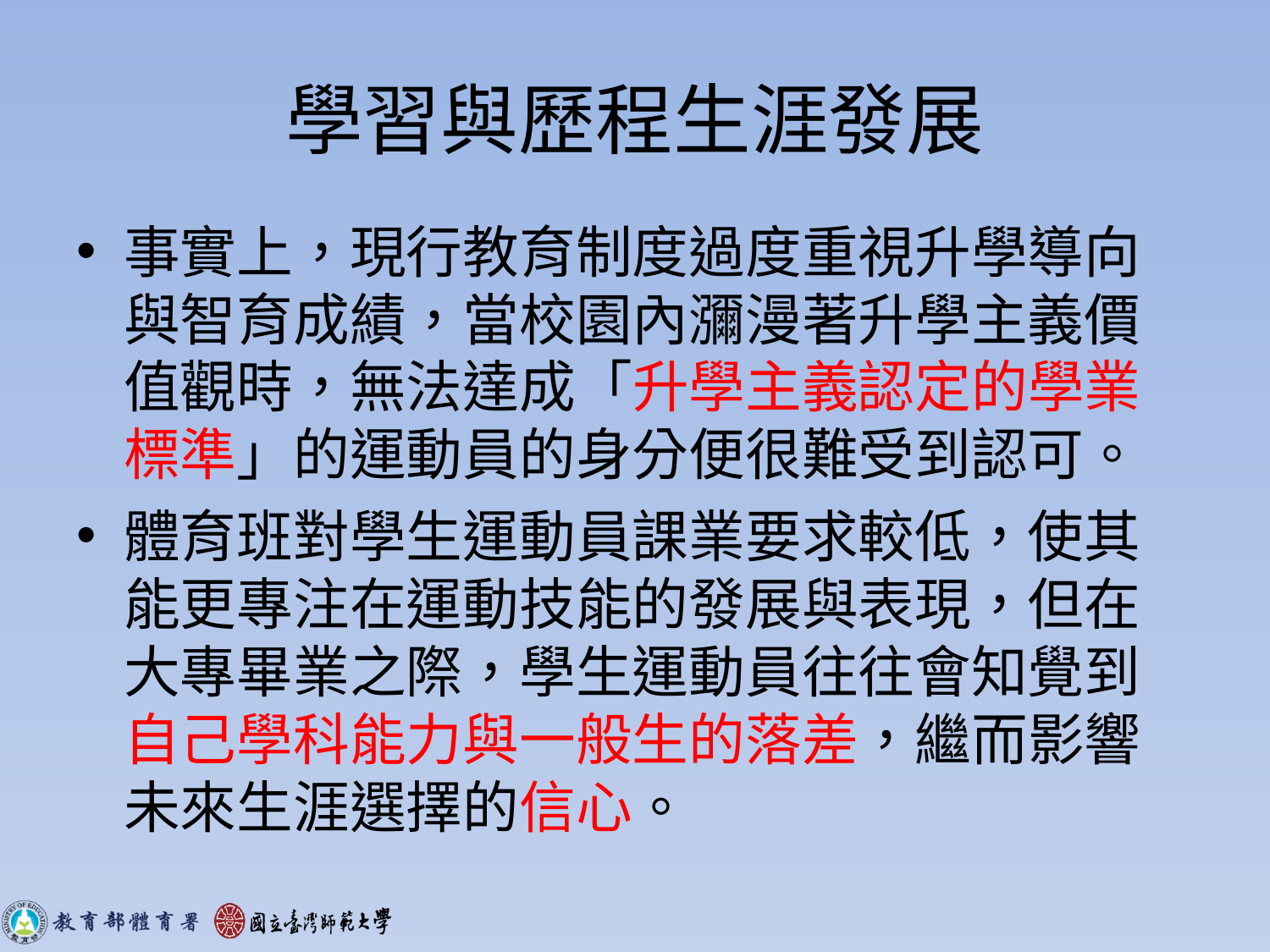

# 學習與歷程生涯發展
事實上，現行教育制度過度重視升學導向與智育成績，當校園內瀰漫著升學主義價值觀時，無法達成「升學主義認定的學業標準」的運動員的身分便很難受到認可。
體育班對學生運動員課業要求較低，使其能更專注在運動技能的發展與表現，但在大專畢業之際，學生運動員往往會知覺到自己學科能力與一般生的落差，繼而影響未來生涯選擇的信心。